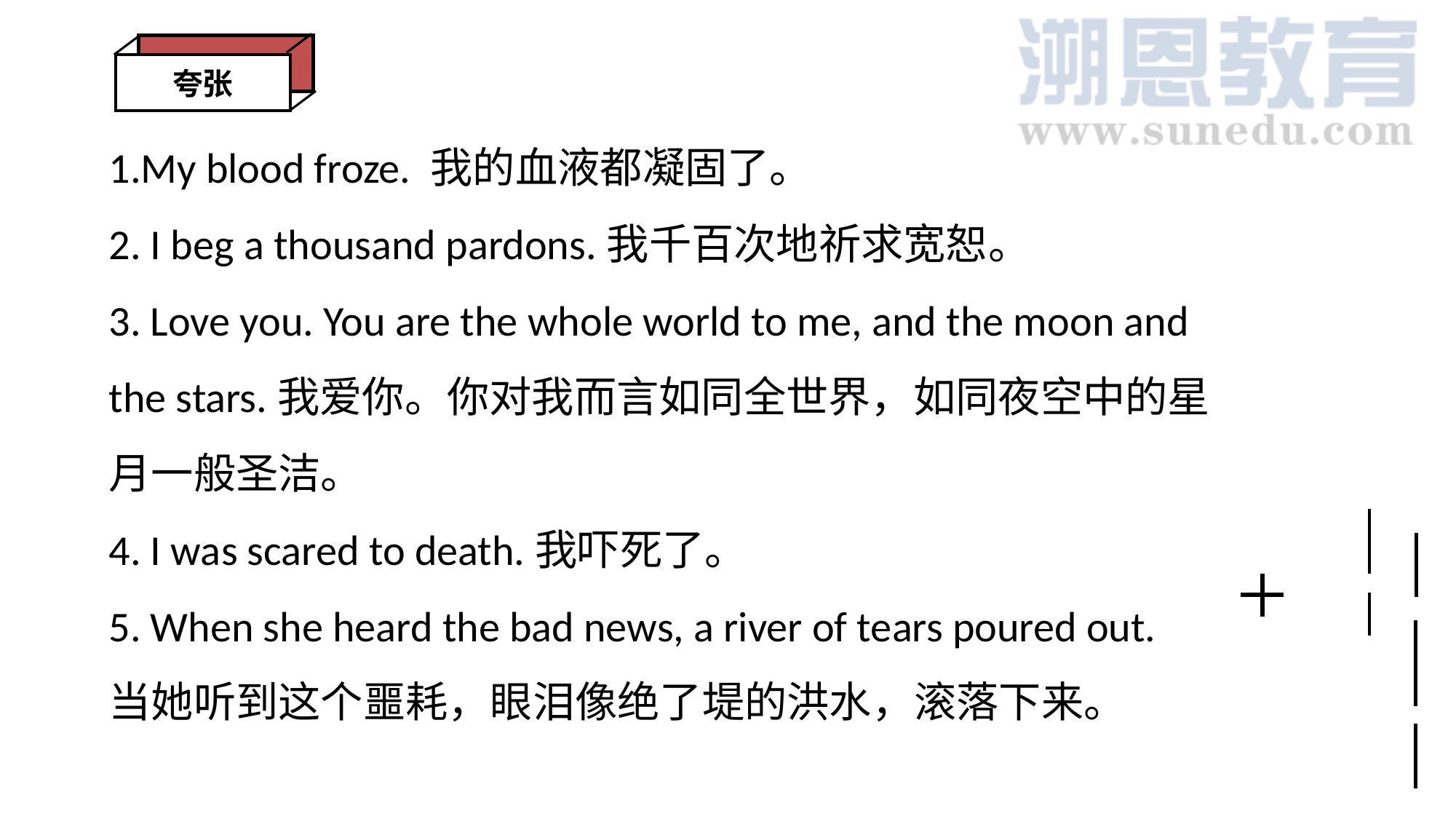

夸张
1.My blood froze. 我的血液都凝固了。
2. I beg a thousand pardons.我千百次地祈求宽恕。
3. Love you. You are the whole world to me, and the moon and the stars.我爱你。你对我而言如同全世界，如同夜空中的星月一般圣洁。
4. I was scared to death.我吓死了。
5. When she heard the bad news, a river of tears poured out.
当她听到这个噩耗，眼泪像绝了堤的洪水，滚落下来。